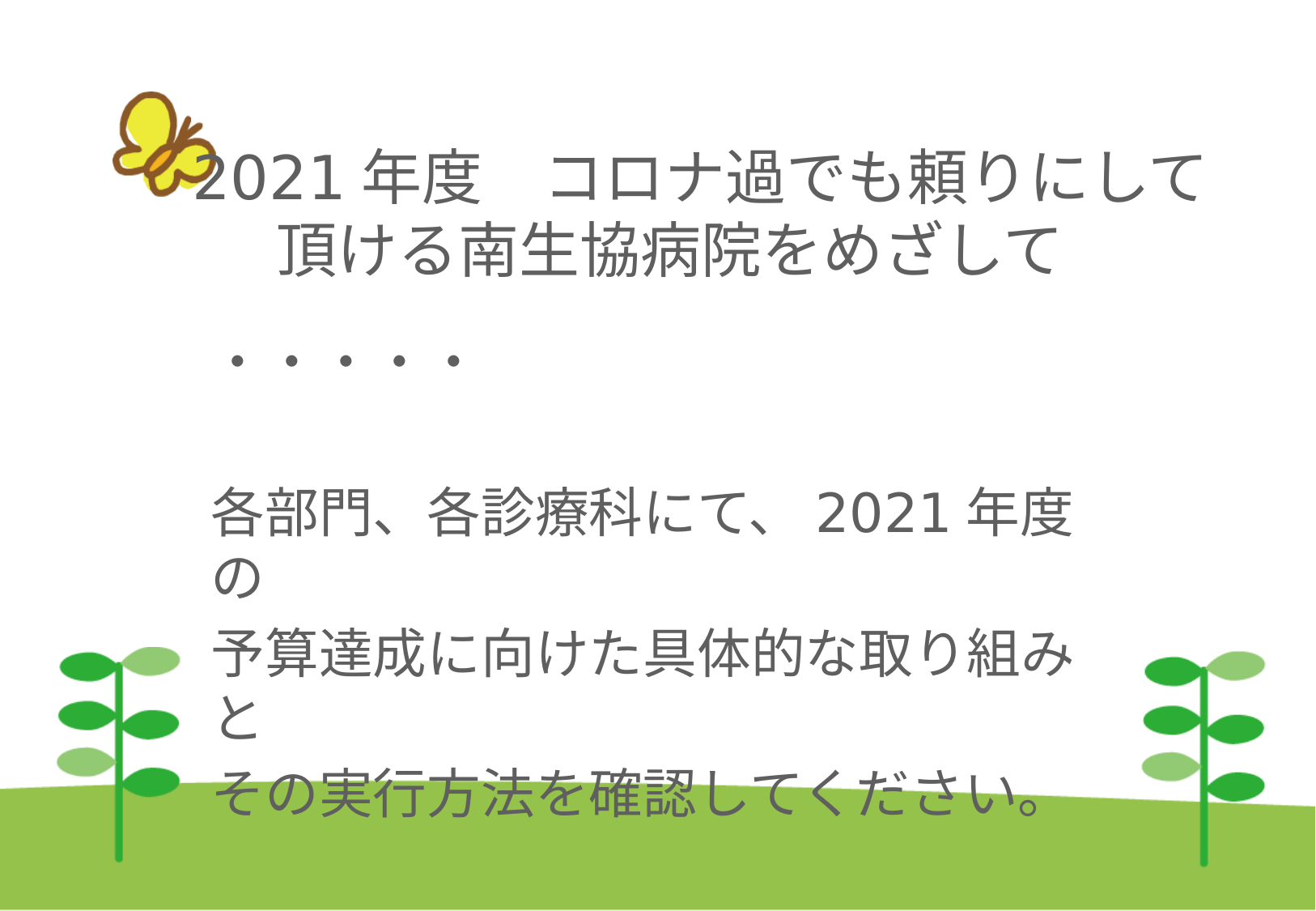

2021年度　コロナ過でも頼りにして
頂ける南生協病院をめざして
・・・・・

各部門、各診療科にて、2021年度の
予算達成に向けた具体的な取り組みと
その実行方法を確認してください。